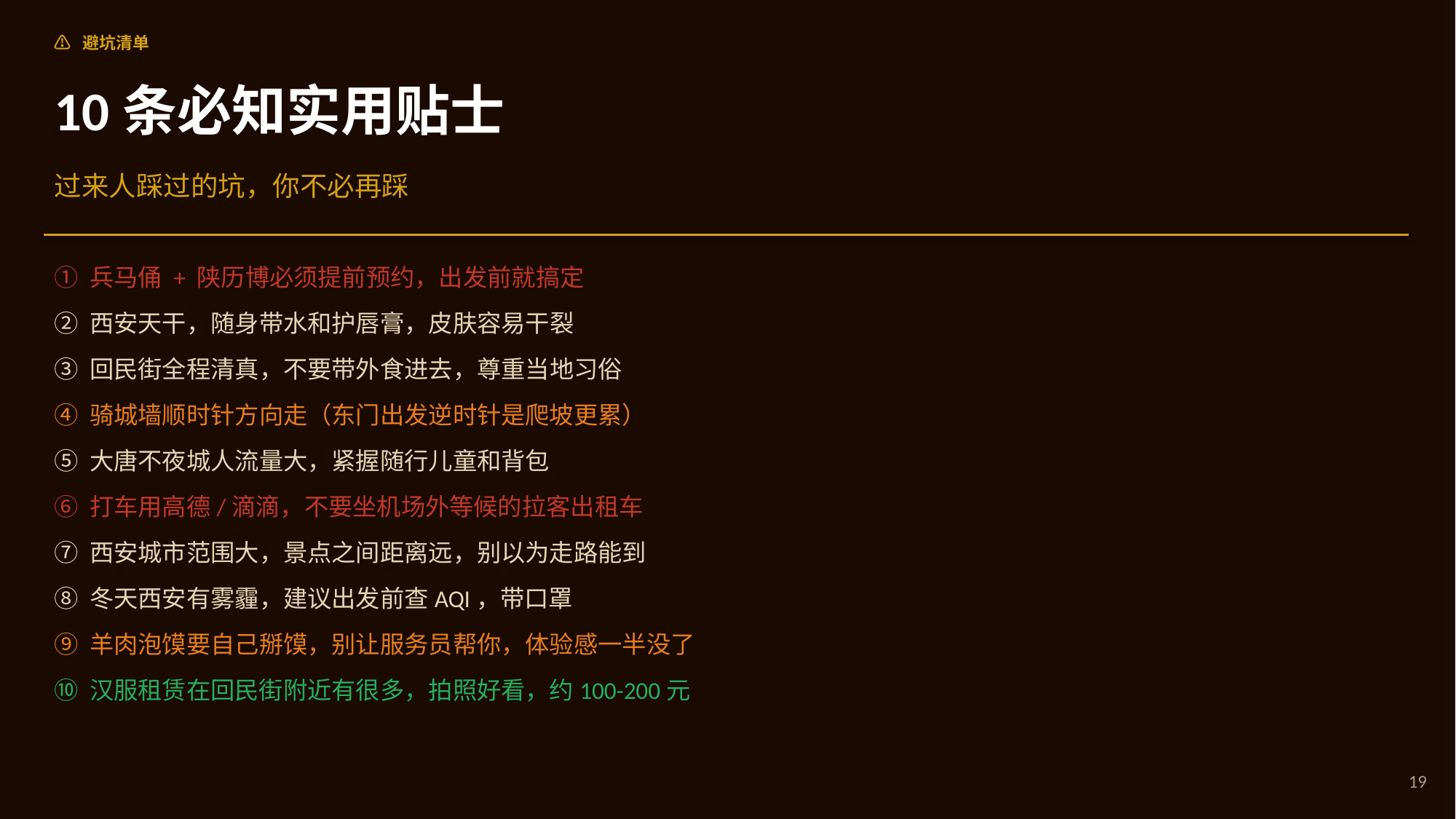

⚠️  避坑清单
10条必知实用贴士
过来人踩过的坑，你不必再踩
① 兵马俑 + 陕历博必须提前预约，出发前就搞定
② 西安天干，随身带水和护唇膏，皮肤容易干裂
③ 回民街全程清真，不要带外食进去，尊重当地习俗
④ 骑城墙顺时针方向走（东门出发逆时针是爬坡更累）
⑤ 大唐不夜城人流量大，紧握随行儿童和背包
⑥ 打车用高德/滴滴，不要坐机场外等候的拉客出租车
⑦ 西安城市范围大，景点之间距离远，别以为走路能到
⑧ 冬天西安有雾霾，建议出发前查AQI，带口罩
⑨ 羊肉泡馍要自己掰馍，别让服务员帮你，体验感一半没了
⑩ 汉服租赁在回民街附近有很多，拍照好看，约100-200元
19